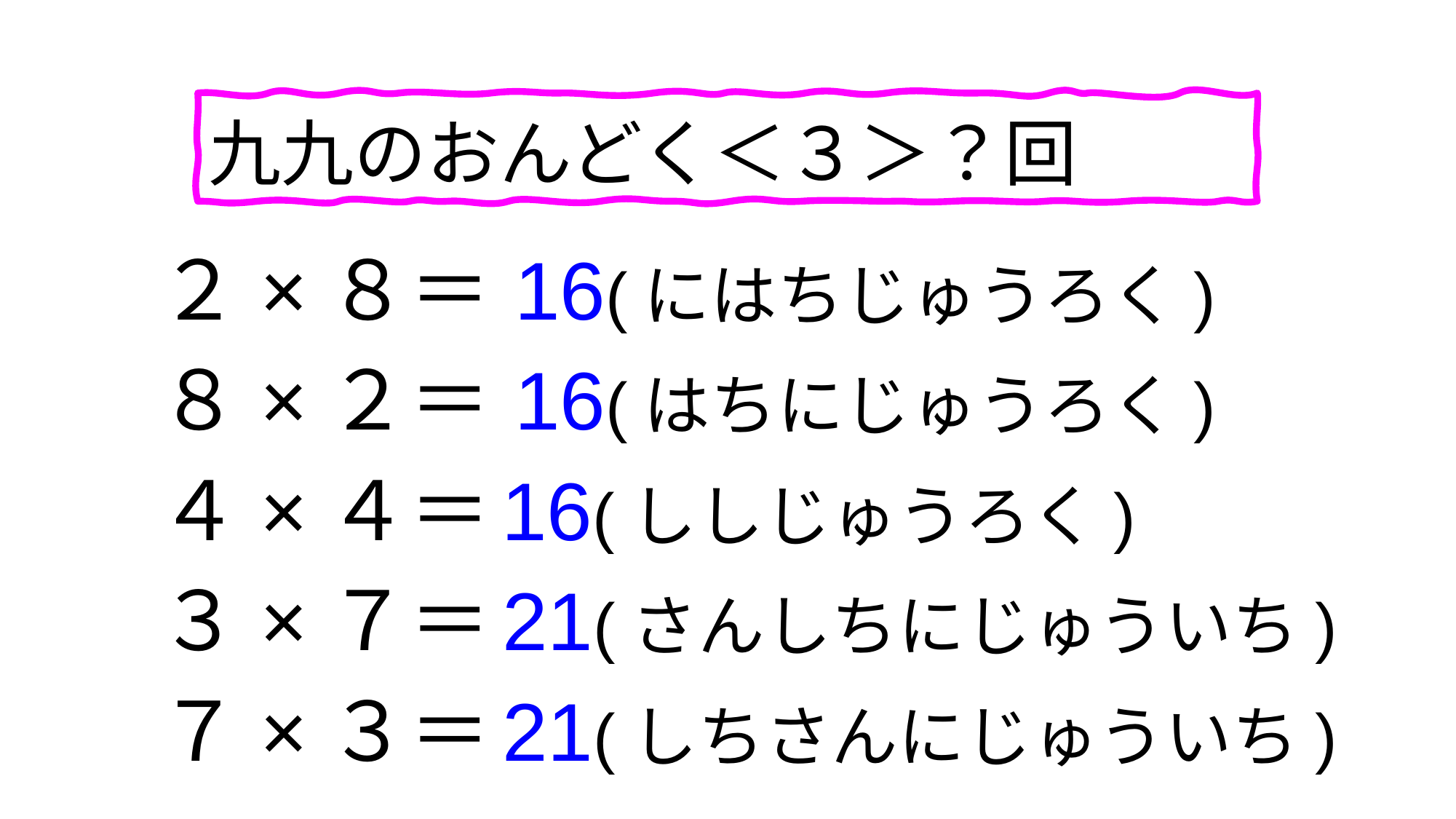

九九のおんどく＜３＞？回
２×８＝
16(にはちじゅうろく)
８×２＝
16(はちにじゅうろく)
４×４＝
16(ししじゅうろく)
３×７＝
21(さんしちにじゅういち)
７×３＝
21(しちさんにじゅういち)